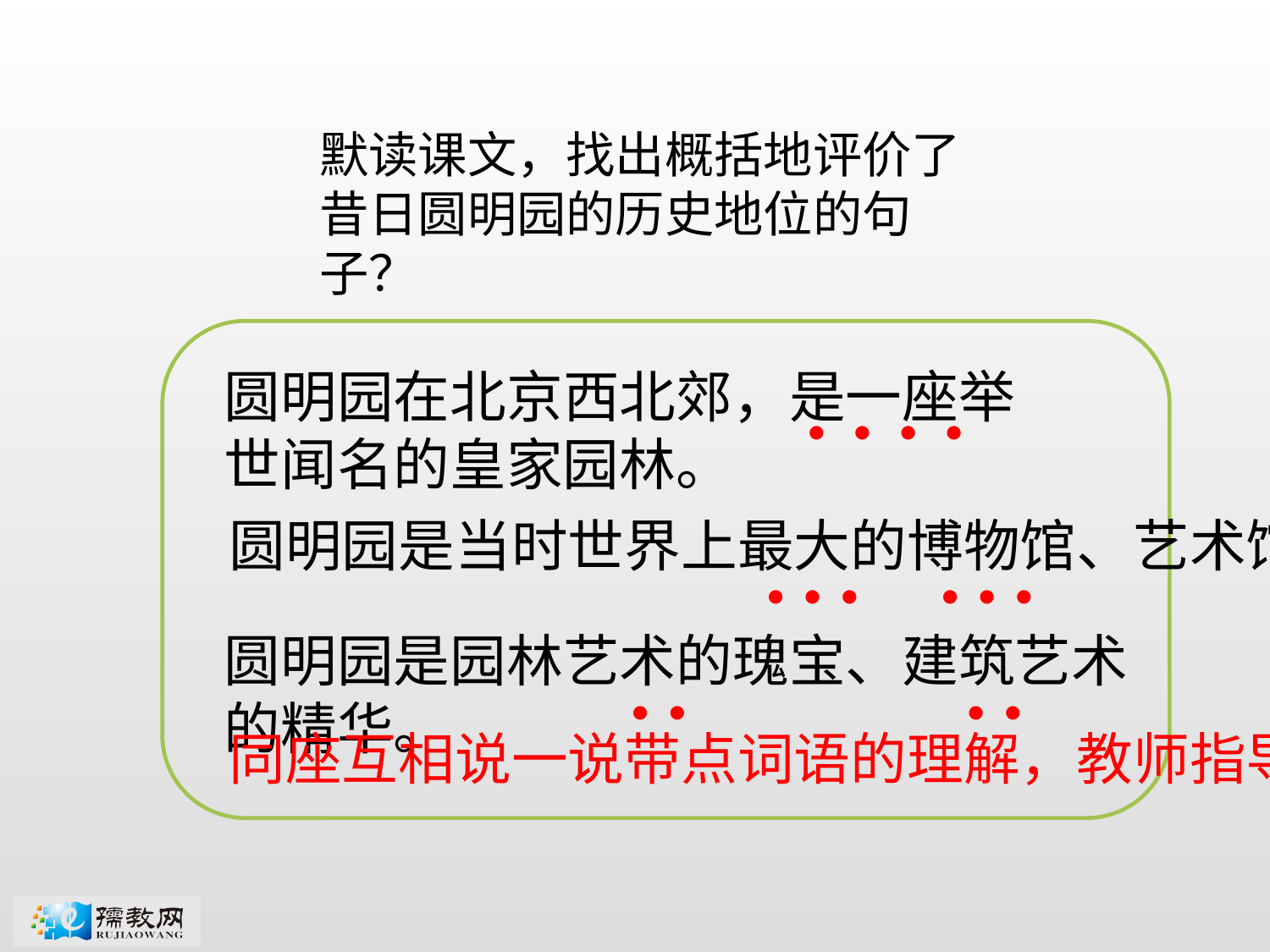

默读课文，找出概括地评价了昔日圆明园的历史地位的句子？

圆明园在北京西北郊，是一座举世闻名的皇家园林。
●   ●   ●   ●
圆明园是当时世界上最大的博物馆、艺术馆。
●  ●  ●
●  ●  ●
圆明园是园林艺术的瑰宝、建筑艺术的精华。
●  ●
●  ●
同座互相说一说带点词语的理解，教师指导。